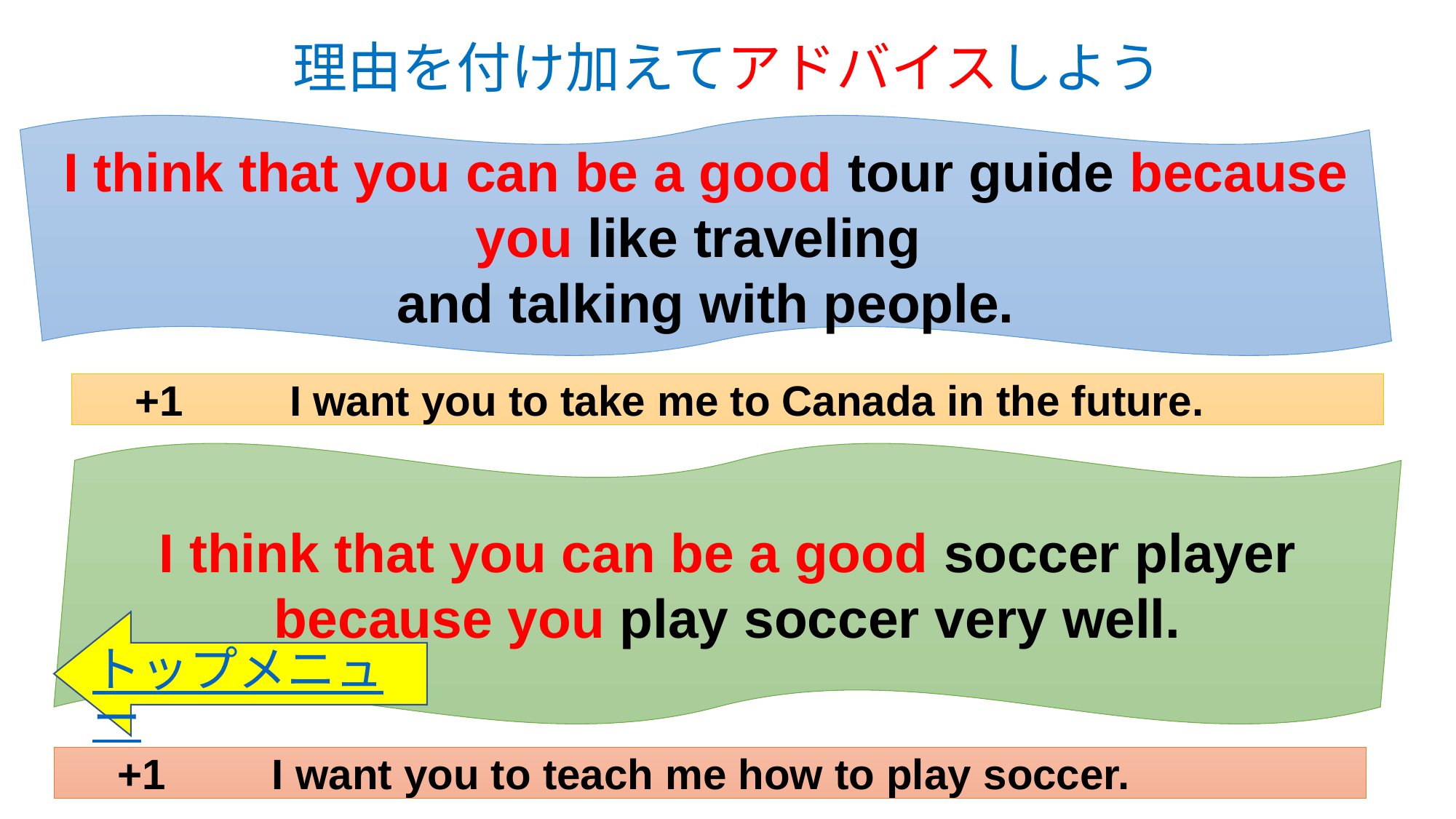

理由を付け加えてアドバイスしよう
I think that you can be a good tour guide because you like traveling
and talking with people.
+1 	I want you to take me to Canada in the future.
I think that you can be a good soccer player because you play soccer very well.
トップメニュー
+1 	I want you to teach me how to play soccer.